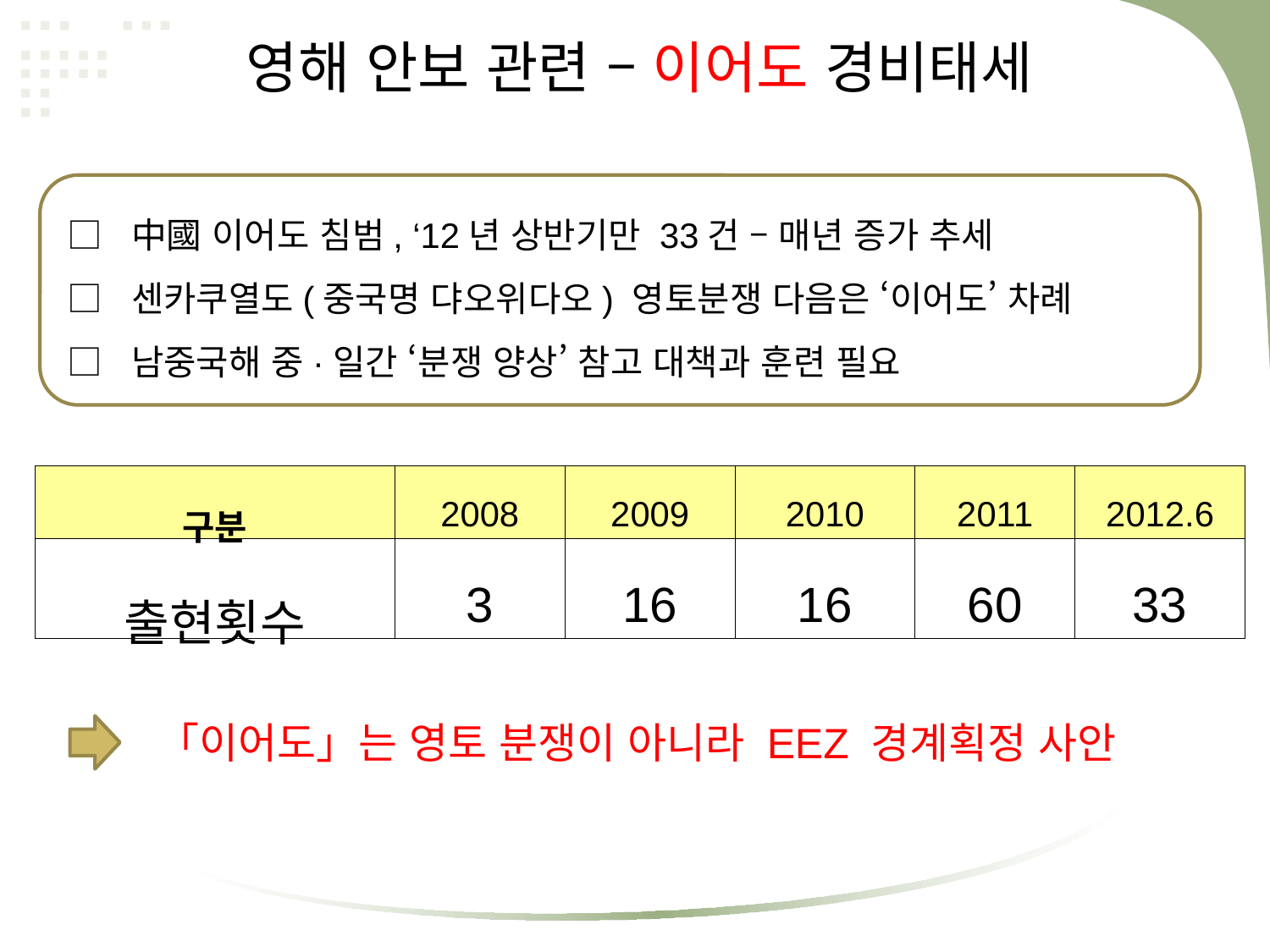

영해 안보 관련 – 이어도 경비태세

□  中國 이어도 침범, ‘12년 상반기만 33건 – 매년 증가 추세
□  센카쿠열도(중국명 댜오위다오) 영토분쟁 다음은 ‘이어도’ 차례
□  남중국해 중·일간 ‘분쟁 양상’ 참고 대책과 훈련 필요
| 구분 | 2008 | 2009 | 2010 | 2011 | 2012.6 |
| --- | --- | --- | --- | --- | --- |
| 출현횟수 | 3 | 16 | 16 | 60 | 33 |
「이어도」는 영토 분쟁이 아니라 EEZ 경계획정 사안